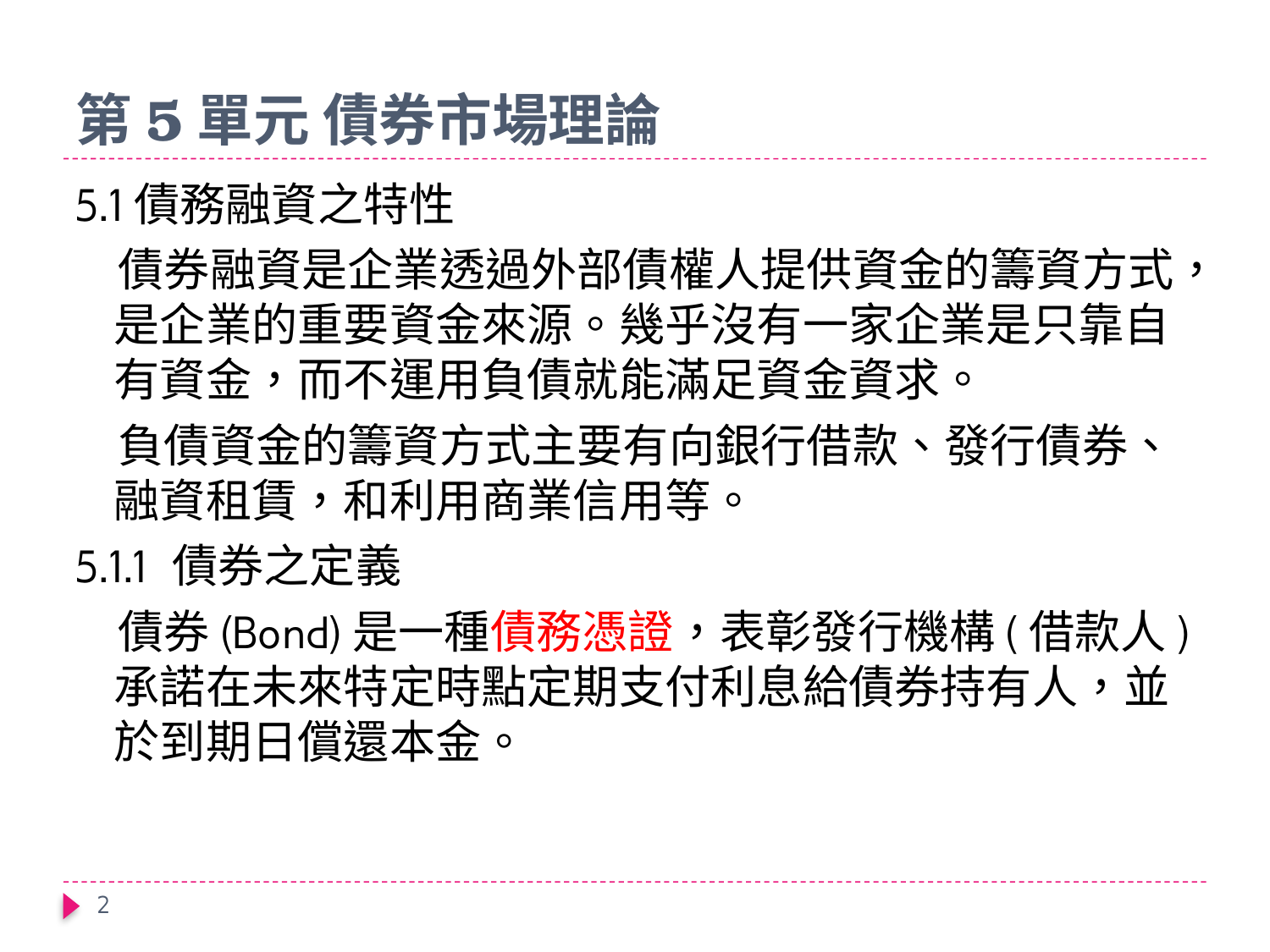

# 第5單元 債券市場理論
5.1債務融資之特性
   債券融資是企業透過外部債權人提供資金的籌資方式，是企業的重要資金來源。幾乎沒有一家企業是只靠自有資金，而不運用負債就能滿足資金資求。
   負債資金的籌資方式主要有向銀行借款、發行債券、融資租賃，和利用商業信用等。
5.1.1 債券之定義
   債券(Bond)是一種債務憑證，表彰發行機構(借款人)承諾在未來特定時點定期支付利息給債券持有人，並於到期日償還本金。

2